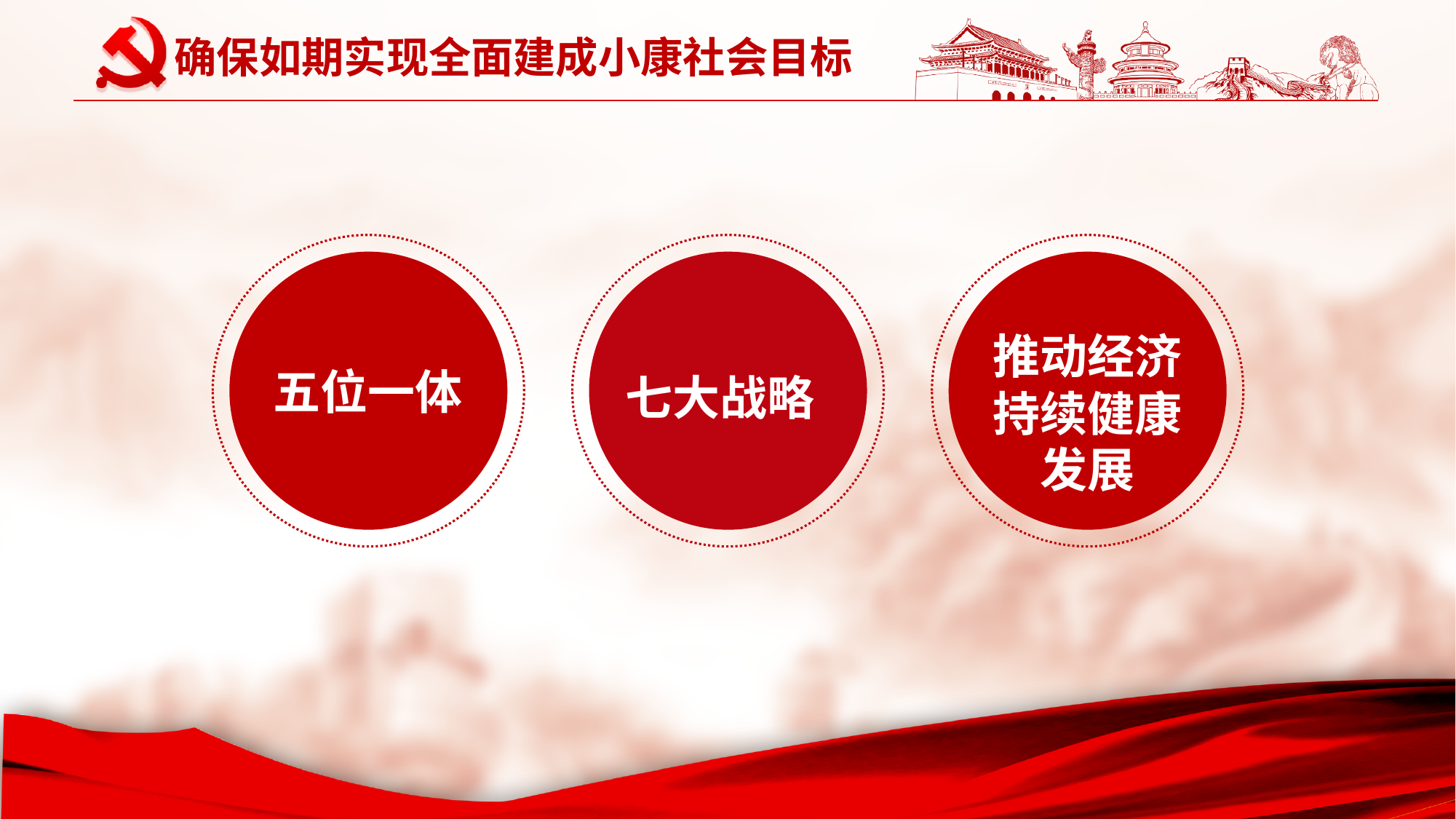

确保如期实现全面建成小康社会目标

推动经济持续健康发展
五位一体
七大战略